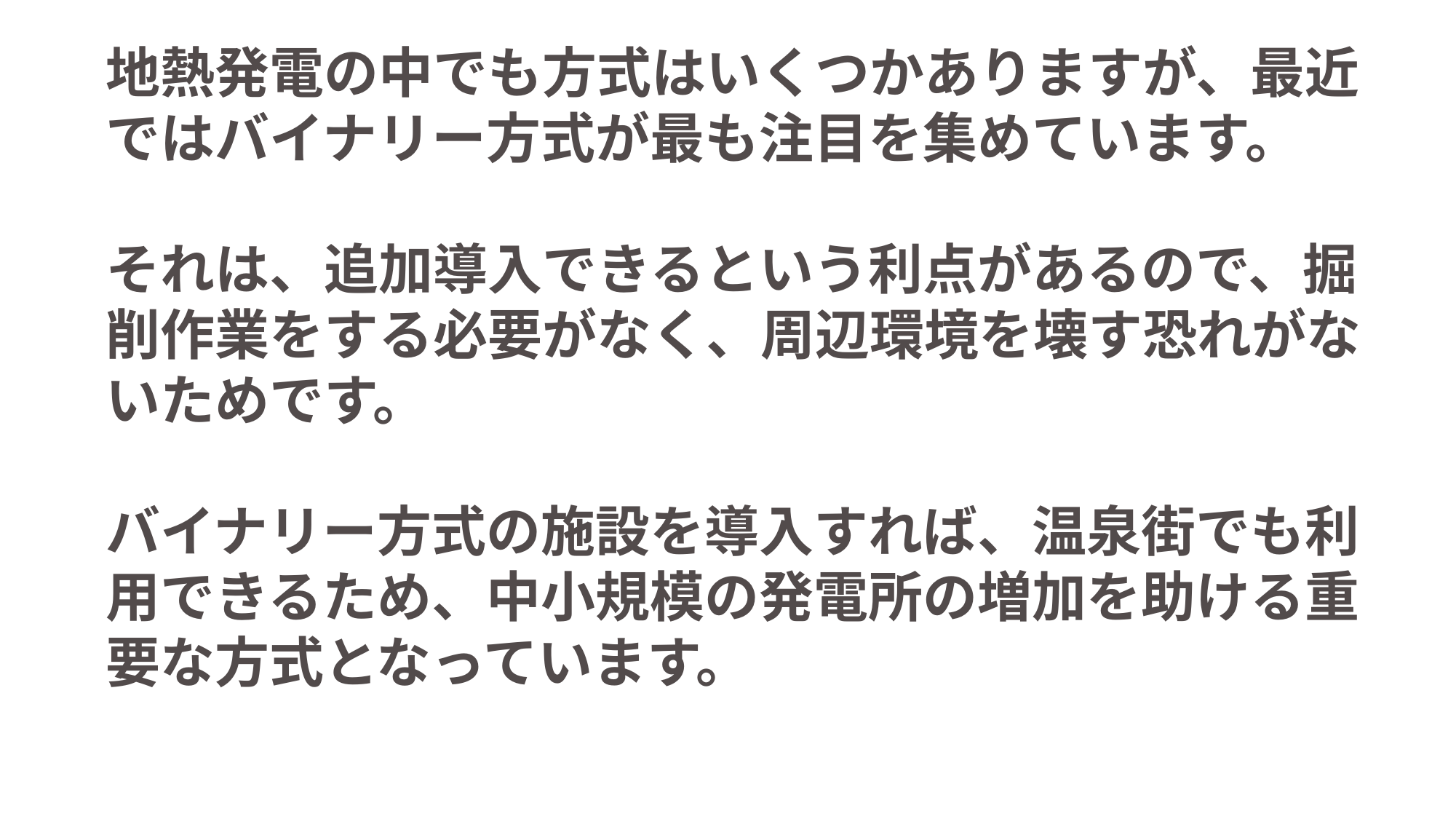

地熱発電の中でも方式はいくつかありますが、最近ではバイナリー方式が最も注目を集めています。

それは、追加導入できるという利点があるので、掘削作業をする必要がなく、周辺環境を壊す恐れがないためです。

バイナリー方式の施設を導入すれば、温泉街でも利用できるため、中小規模の発電所の増加を助ける重要な方式となっています。